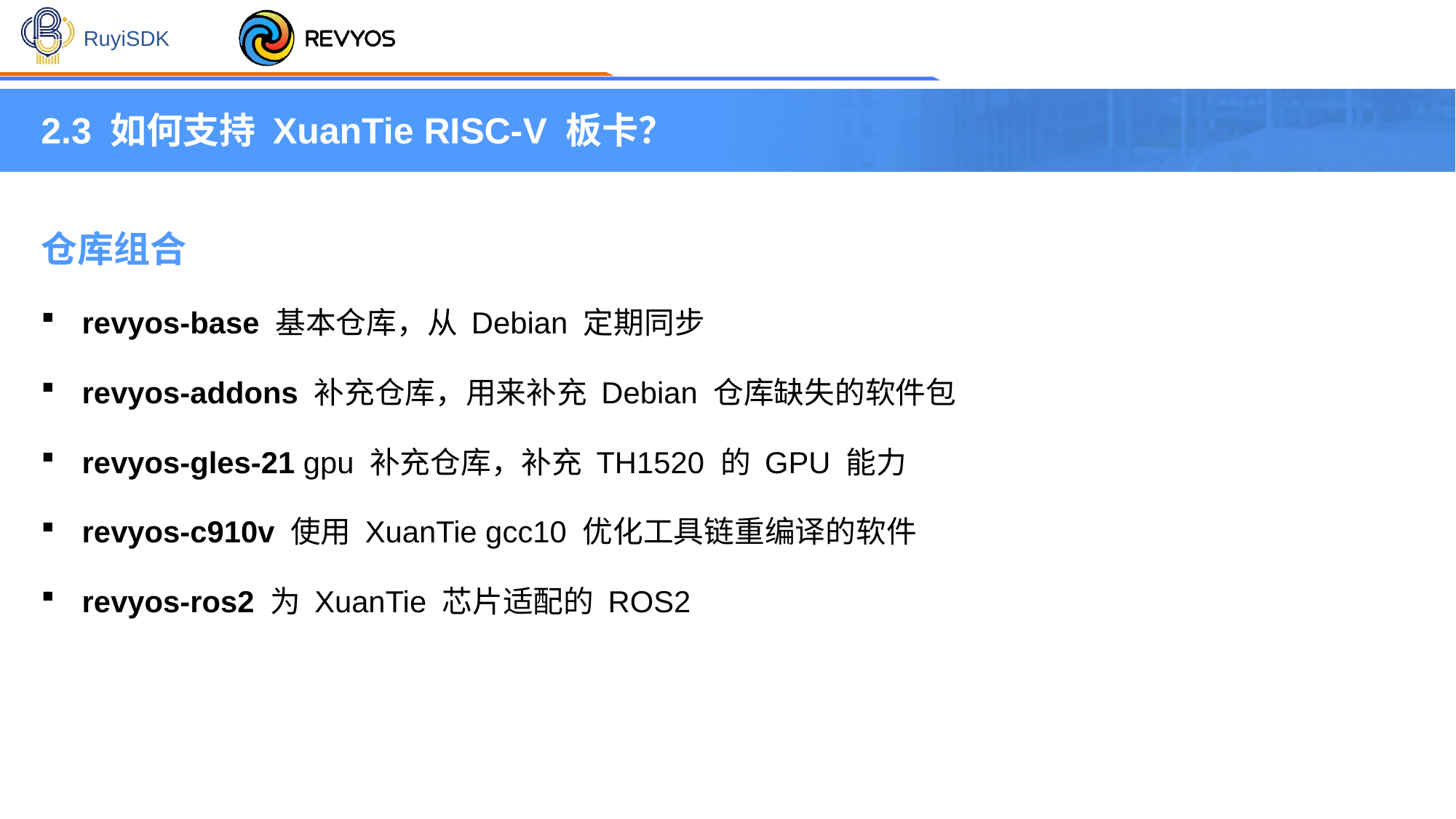

2.3 如何支持 XuanTie RISC-V 板卡？
仓库组合
revyos-base 基本仓库，从 Debian 定期同步
revyos-addons 补充仓库，用来补充 Debian 仓库缺失的软件包
revyos-gles-21 gpu 补充仓库，补充 TH1520 的 GPU 能力
revyos-c910v 使用 XuanTie gcc10 优化工具链重编译的软件
revyos-ros2 为 XuanTie 芯片适配的 ROS2